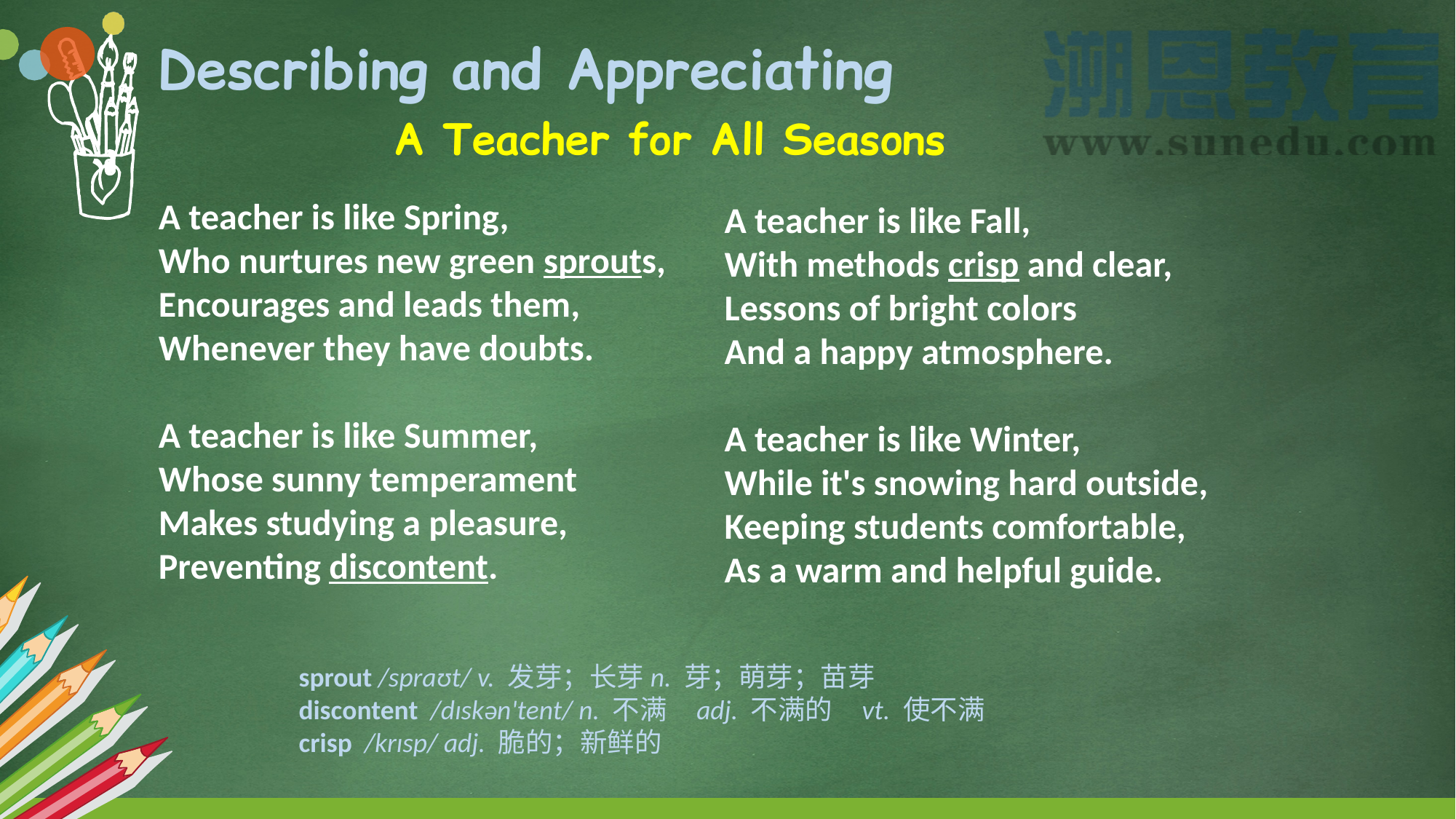

Describing and Appreciating
          A Teacher for All Seasons

A teacher is like Spring,
Who nurtures new green sprouts,
Encourages and leads them,
Whenever they have doubts.

A teacher is like Summer,
Whose sunny temperament
Makes studying a pleasure,
Preventing discontent.
A teacher is like Fall,
With methods crisp and clear,
Lessons of bright colors
And a happy atmosphere.

A teacher is like Winter,
While it's snowing hard outside,
Keeping students comfortable,
As a warm and helpful guide.

sprout /spraʊt/ v. 发芽；长芽n. 芽；萌芽；苗芽
discontent  /dɪskən'tent/ n. 不满   adj. 不满的   vt. 使不满
crisp  /krɪsp/ adj. 脆的；新鲜的